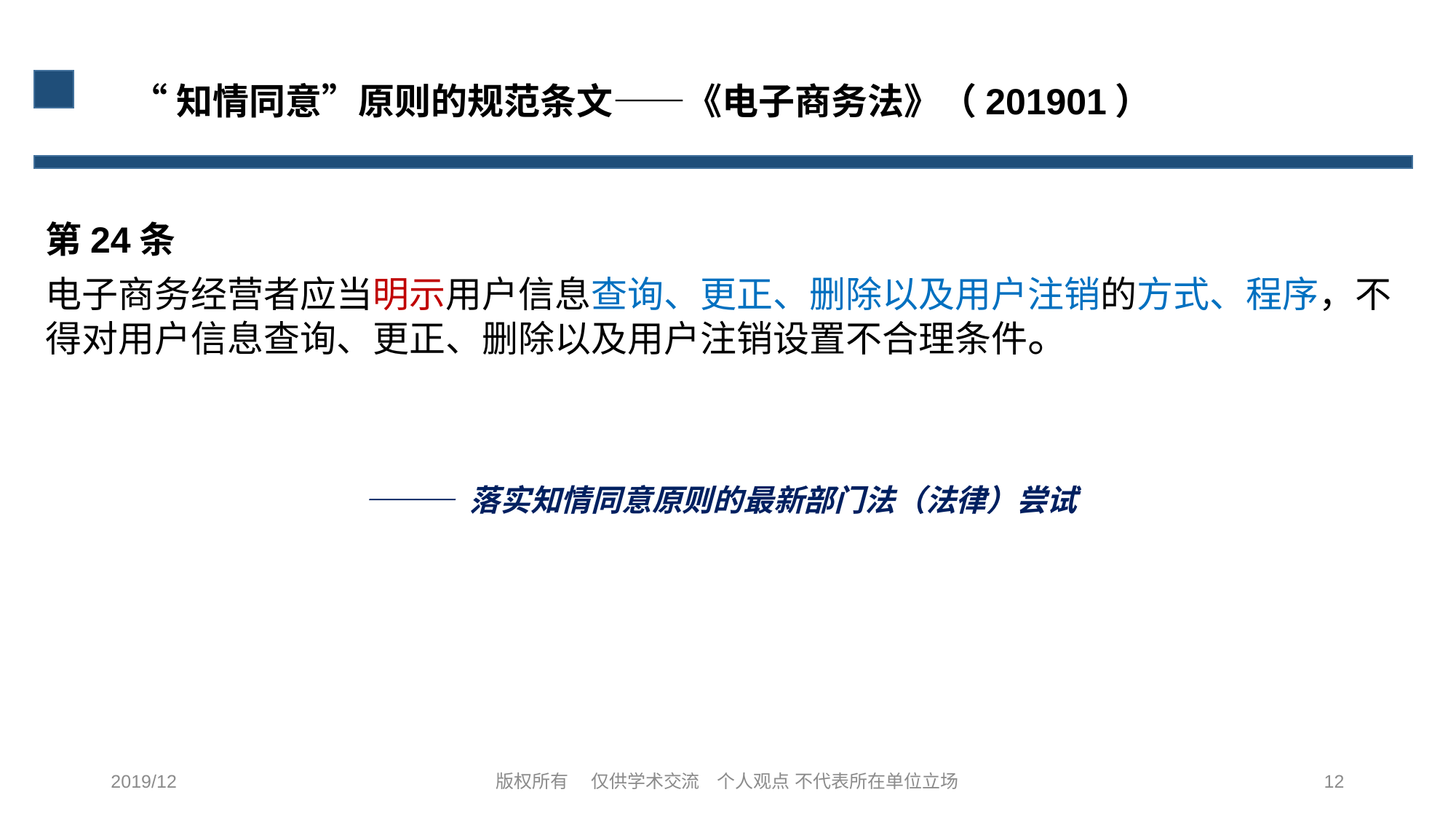

# “知情同意”原则的规范条文——《电子商务法》（201901）

第24条
电子商务经营者应当明示用户信息查询、更正、删除以及用户注销的方式、程序，不得对用户信息查询、更正、删除以及用户注销设置不合理条件。

——— 落实知情同意原则的最新部门法（法律）尝试
2019/12
版权所有    仅供学术交流   个人观点 不代表所在单位立场
12